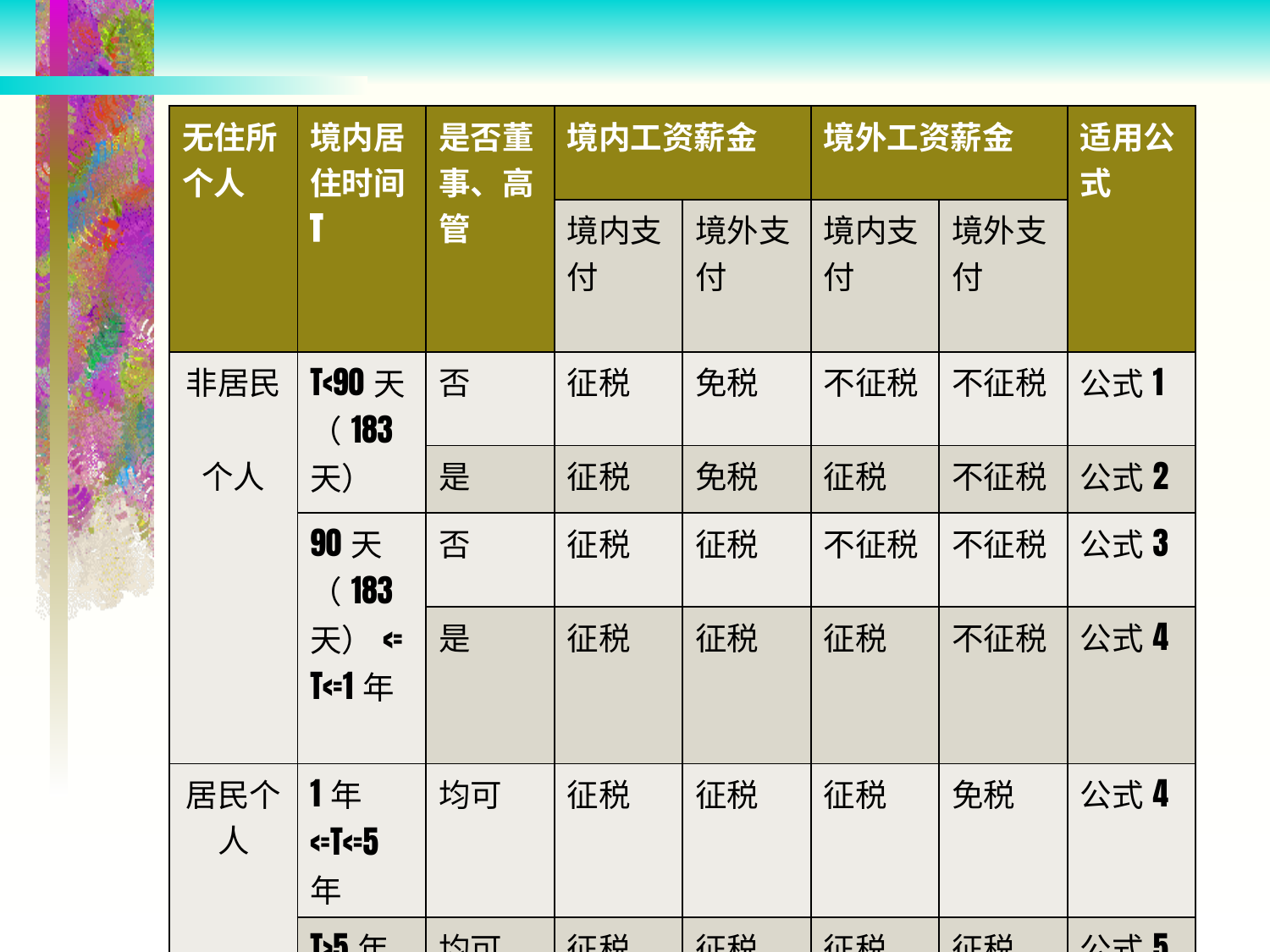

| 无住所个人 | 境内居住时间T | 是否董事、高管 | 境内工资薪金 |  | 境外工资薪金 |  | 适用公式 |
| --- | --- | --- | --- | --- | --- | --- | --- |
|  |  |  | 境内支付 | 境外支付 | 境内支付 | 境外支付 |  |
| 非居民 个人 | T<90天（183天） | 否 | 征税 | 免税 | 不征税 | 不征税 | 公式1 |
|  |  | 是 | 征税 | 免税 | 征税 | 不征税 | 公式2 |
|  | 90天（183天）<=T<=1年 | 否 | 征税 | 征税 | 不征税 | 不征税 | 公式3 |
|  |  | 是 | 征税 | 征税 | 征税 | 不征税 | 公式4 |
| 居民个人 | 1年<=T<=5年 | 均可 | 征税 | 征税 | 征税 | 免税 | 公式4 |
|  | T>5年 | 均可 | 征税 | 征税 | 征税 | 征税 | 公式5 |